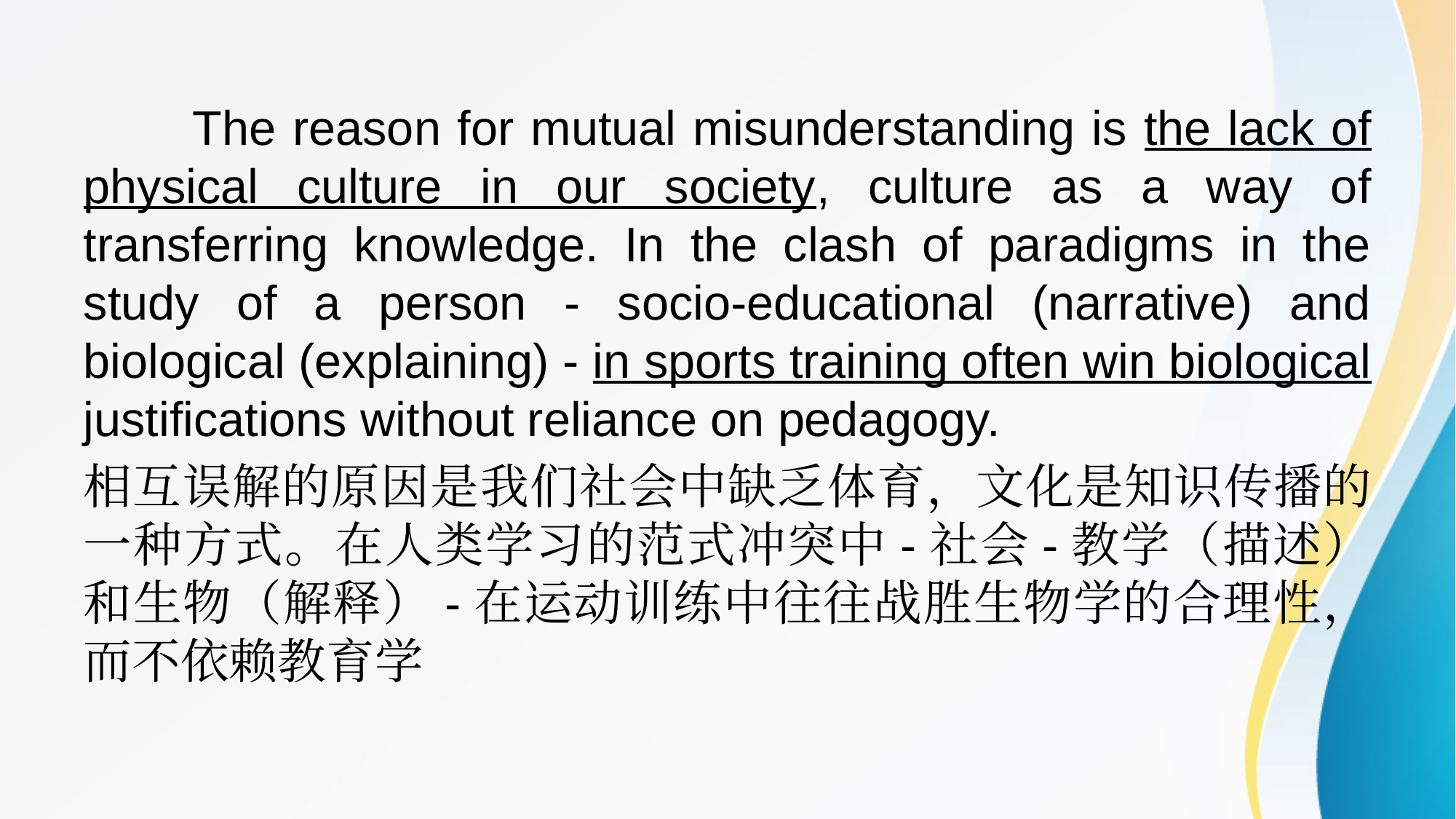

The reason for mutual misunderstanding is the lack of physical culture in our society, culture as a way of transferring knowledge. In the clash of paradigms in the study of a person - socio-educational (narrative) and biological (explaining) - in sports training often win biological justifications without reliance on pedagogy.
相互误解的原因是我们社会中缺乏体育，文化是知识传播的一种方式。在人类学习的范式冲突中-社会-教学（描述）和生物（解释）-在运动训练中往往战胜生物学的合理性，而不依赖教育学